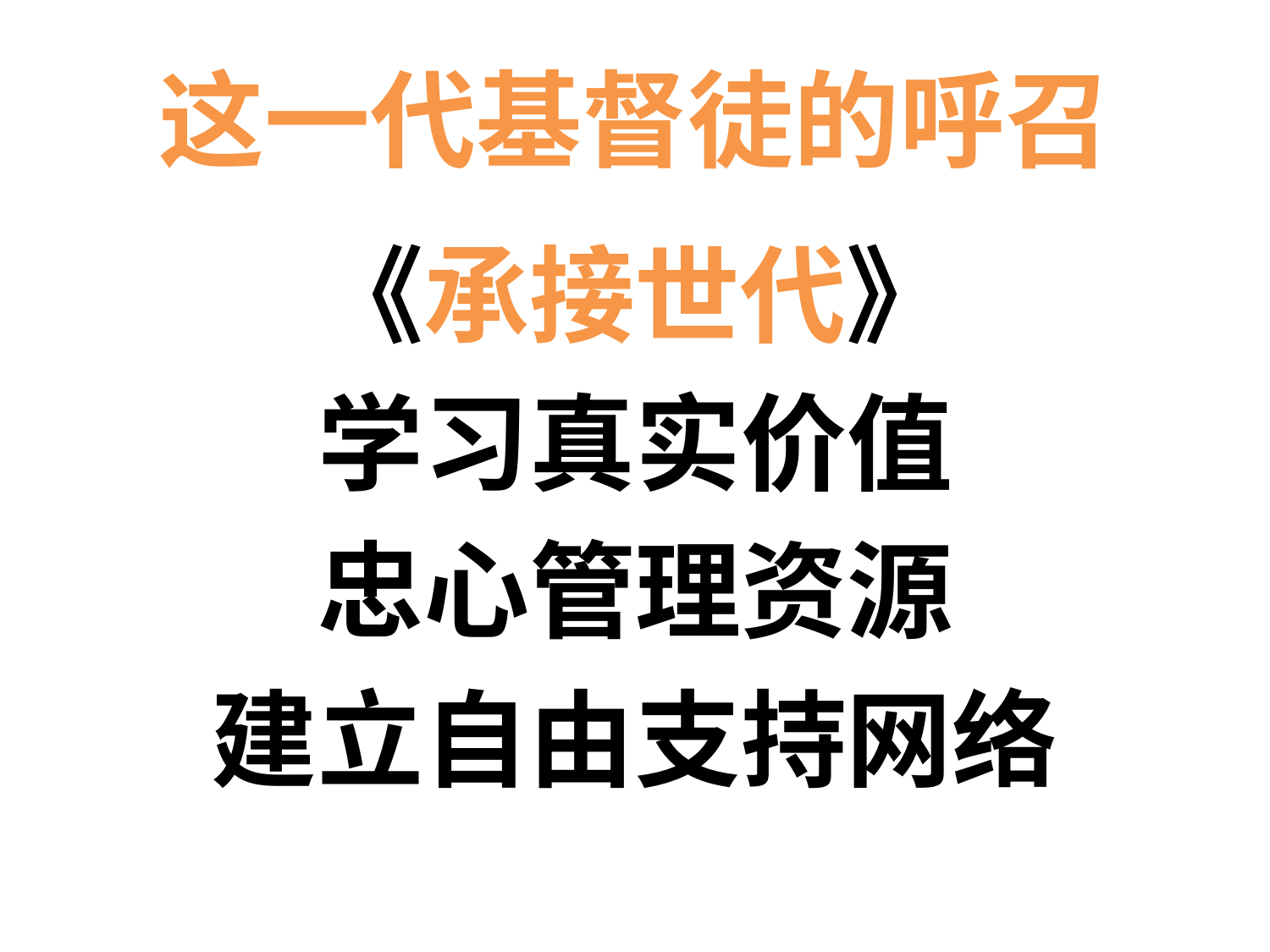

# 这一代基督徒的呼召
《承接世代》
学习真实价值
忠心管理资源
建立自由支持网络